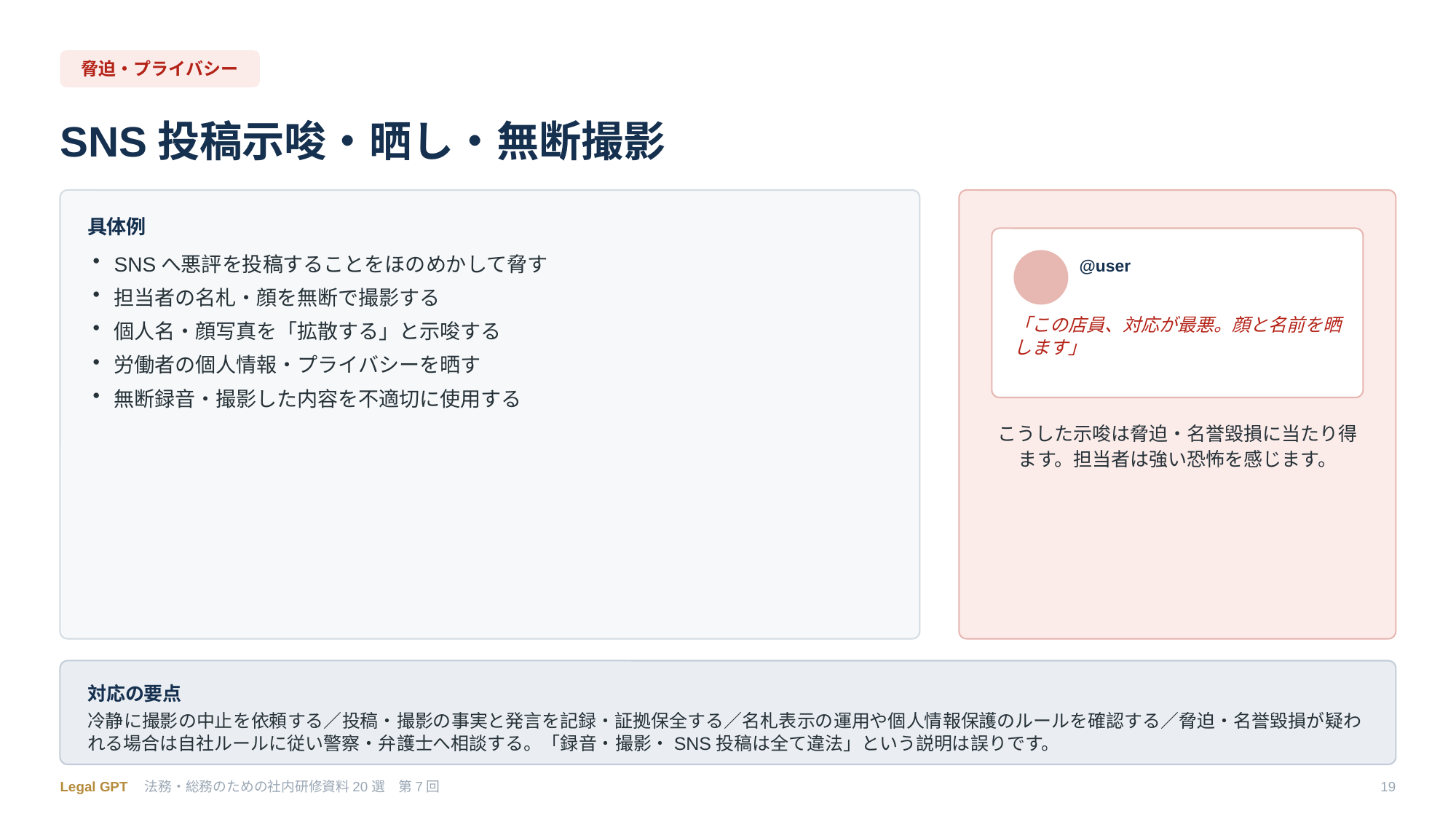

脅迫・プライバシー
SNS投稿示唆・晒し・無断撮影

具体例

@user
SNSへ悪評を投稿することをほのめかして脅す
担当者の名札・顔を無断で撮影する
個人名・顔写真を「拡散する」と示唆する
労働者の個人情報・プライバシーを晒す
無断録音・撮影した内容を不適切に使用する
「この店員、対応が最悪。顔と名前を晒します」
こうした示唆は脅迫・名誉毀損に当たり得ます。担当者は強い恐怖を感じます。

対応の要点
冷静に撮影の中止を依頼する／投稿・撮影の事実と発言を記録・証拠保全する／名札表示の運用や個人情報保護のルールを確認する／脅迫・名誉毀損が疑われる場合は自社ルールに従い警察・弁護士へ相談する。「録音・撮影・SNS投稿は全て違法」という説明は誤りです。
Legal GPT　法務・総務のための社内研修資料20選　第7回
19